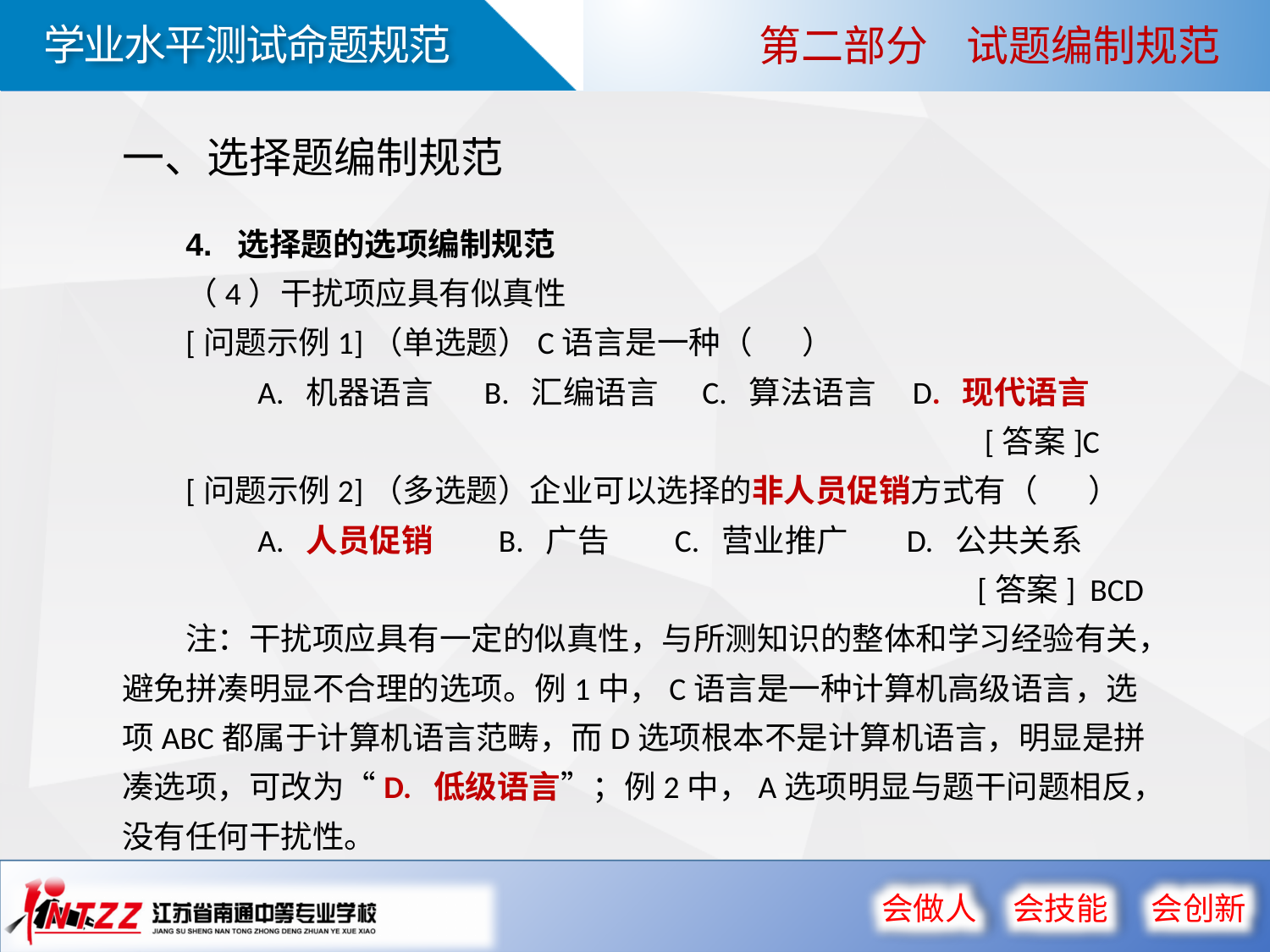

第二部分    试题编制规范
一、选择题编制规范
4.  选择题的选项编制规范
（4）干扰项应具有似真性
[问题示例1]（单选题）C语言是一种（       ）
          A.  机器语言      B.  汇编语言     C.  算法语言    D.  现代语言
                                                                                                               [答案]C
[问题示例2]（多选题）企业可以选择的非人员促销方式有（       ）
          A.  人员促销        B.  广告        C.  营业推广       D.  公共关系
                                                                                                              [答案]  BCD
注：干扰项应具有一定的似真性，与所测知识的整体和学习经验有关，避免拼凑明显不合理的选项。例1中，C语言是一种计算机高级语言，选项ABC都属于计算机语言范畴，而D选项根本不是计算机语言，明显是拼凑选项，可改为“D.  低级语言”；例2中，A选项明显与题干问题相反，没有任何干扰性。